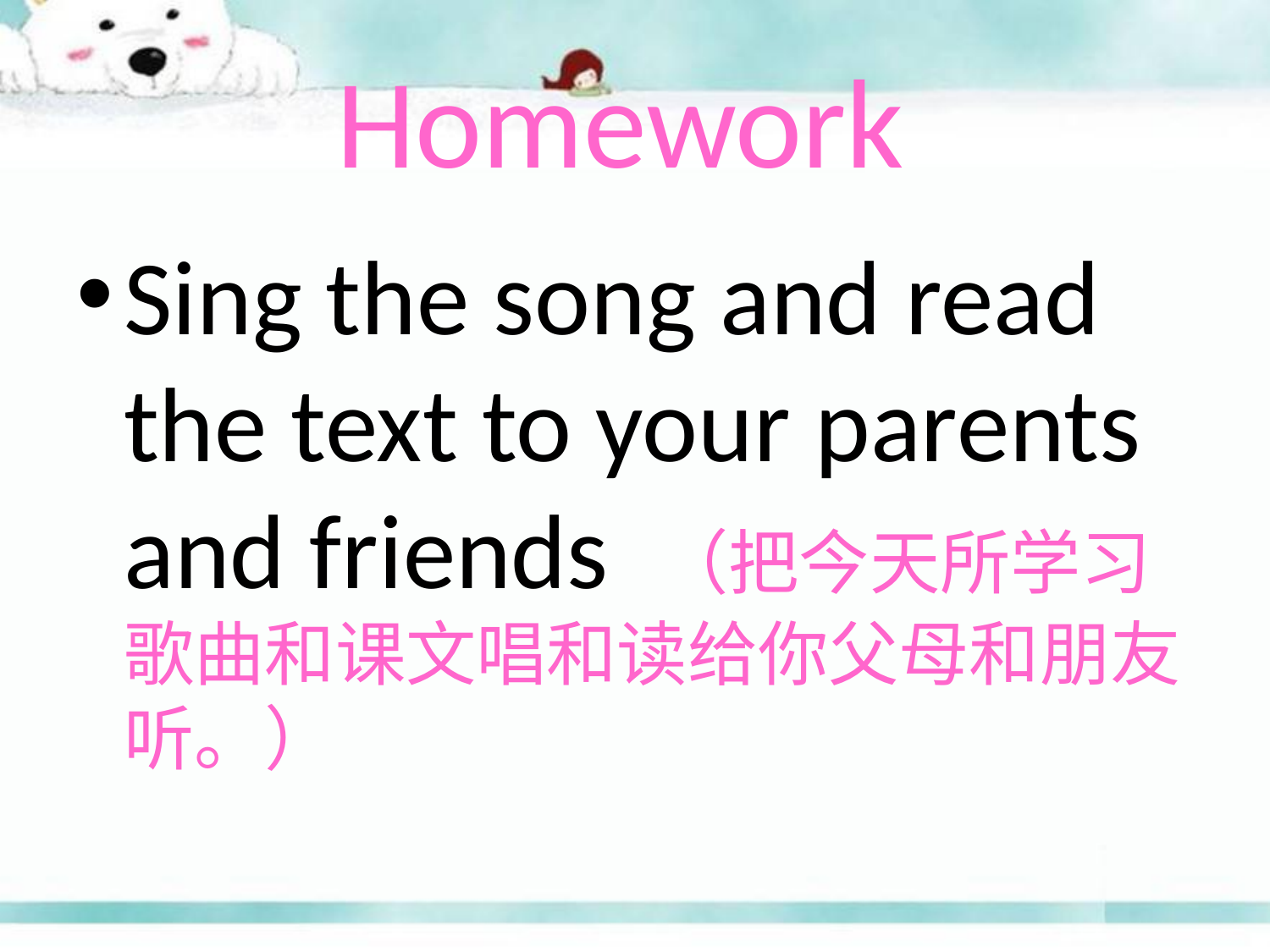

# Homework
Sing the song and read the text to your parents and friends （把今天所学习歌曲和课文唱和读给你父母和朋友听。）